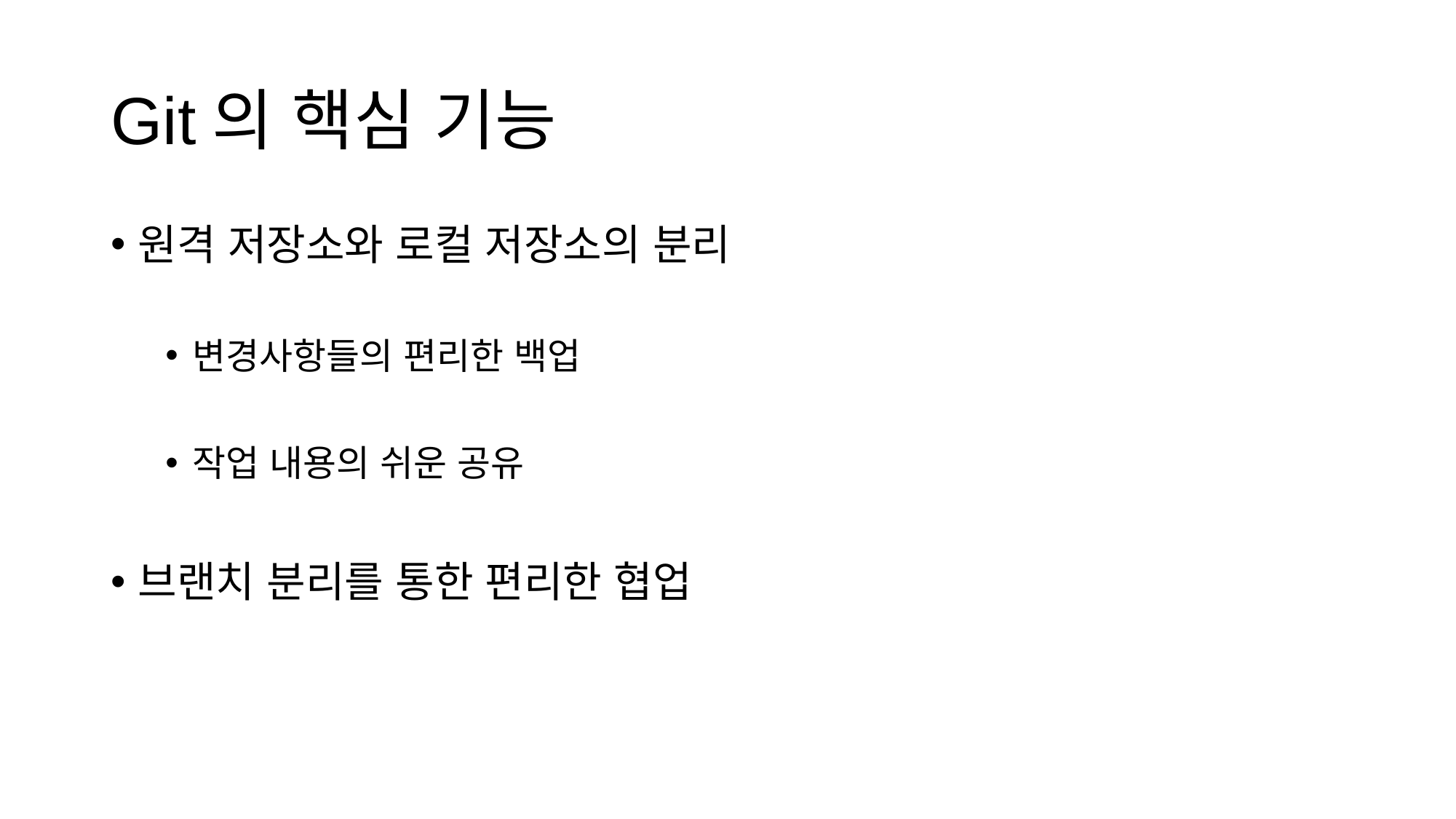

# Git의 핵심 기능
원격 저장소와 로컬 저장소의 분리

변경사항들의 편리한 백업

작업 내용의 쉬운 공유

브랜치 분리를 통한 편리한 협업